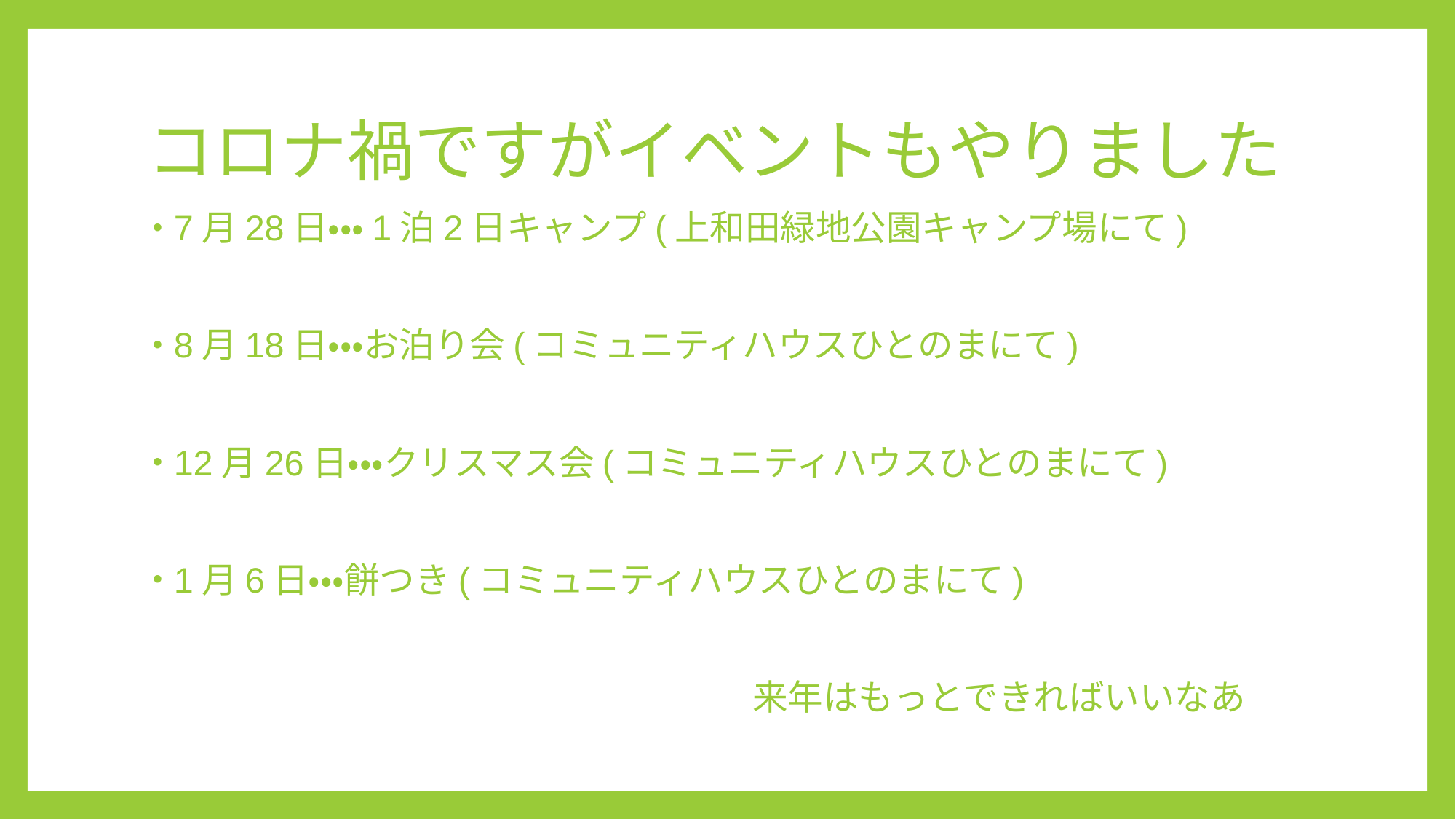

# コロナ禍ですがイベントもやりました
7月28日・・・1泊2日キャンプ(上和田緑地公園キャンプ場にて)

8月18日・・・お泊り会(コミュニティハウスひとのまにて)

12月26日・・・クリスマス会(コミュニティハウスひとのまにて)

1月6日・・・餅つき(コミュニティハウスひとのまにて)

　　　　　　　　　　　　　　　　　来年はもっとできればいいなあ